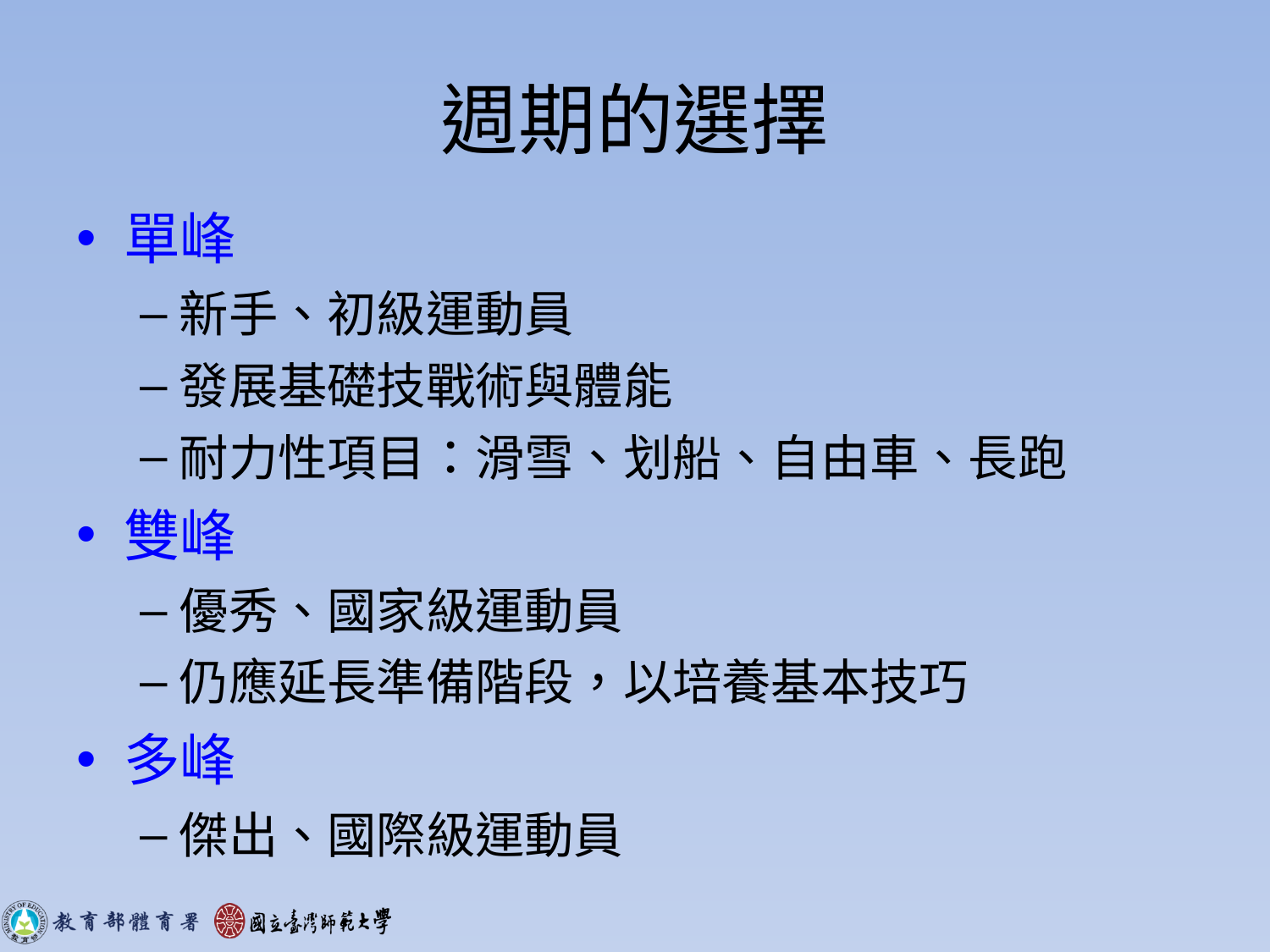

# 週期的選擇
單峰
新手、初級運動員
發展基礎技戰術與體能
耐力性項目：滑雪、划船、自由車、長跑
雙峰
優秀、國家級運動員
仍應延長準備階段，以培養基本技巧
多峰
傑出、國際級運動員